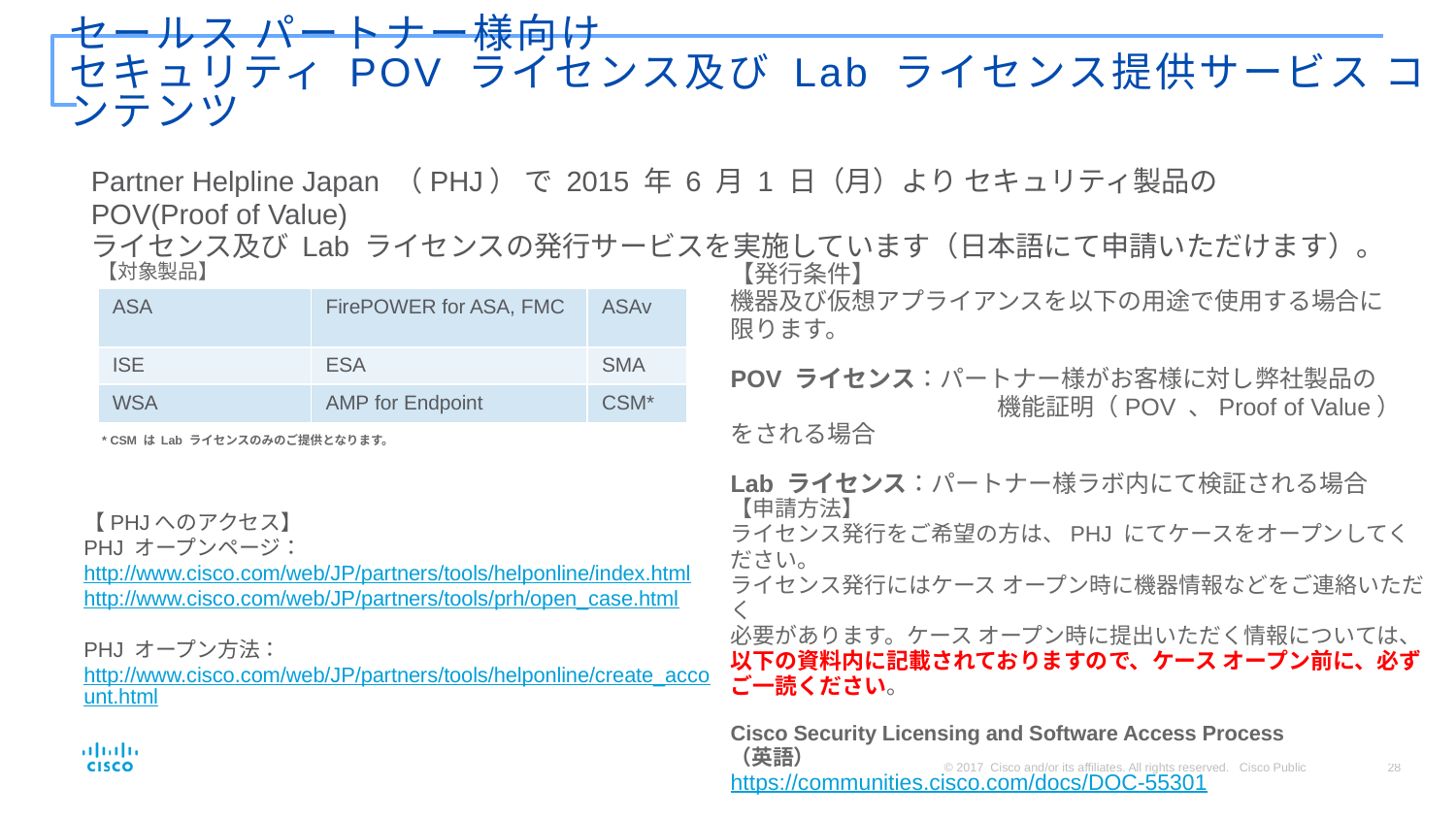

# セールス パートナー様向け セキュリティ POV ライセンス及び Lab ライセンス提供サービス コンテンツ
Partner Helpline Japan （PHJ） で 2015 年 6 月 1 日（月）より セキュリティ製品の POV(Proof of Value)
ライセンス及び Lab ライセンスの発行サービスを実施しています（日本語にて申請いただけます）。
【対象製品】

ライセンス発行をご希望の方は、

【発行条件】
機器及び仮想アプライアンスを以下の用途で使用する場合に
限ります。
POV ライセンス：パートナー様がお客様に対し弊社製品の
　　　　　　　　　　　機能証明（POV 、Proof of Value）をされる場合
Lab ライセンス：パートナー様ラボ内にて検証される場合
| ASA | FirePOWER for ASA, FMC | ASAv |
| --- | --- | --- |
| ISE | ESA | SMA |
| WSA | AMP for Endpoint | CSM\* |
* CSM は Lab ライセンスのみのご提供となります。
【申請方法】
ライセンス発行をご希望の方は、PHJ にてケースをオープンしてください。
ライセンス発行にはケース オープン時に機器情報などをご連絡いただく
必要があります。ケース オープン時に提出いただく情報については、
以下の資料内に記載されておりますので、ケース オープン前に、必ず
ご一読ください。
Cisco Security Licensing and Software Access Process
（英語）
https://communities.cisco.com/docs/DOC-55301
【PHJへのアクセス】
PHJ オープンページ：
http://www.cisco.com/web/JP/partners/tools/helponline/index.html
http://www.cisco.com/web/JP/partners/tools/prh/open_case.html

PHJ オープン方法：
http://www.cisco.com/web/JP/partners/tools/helponline/create_account.html